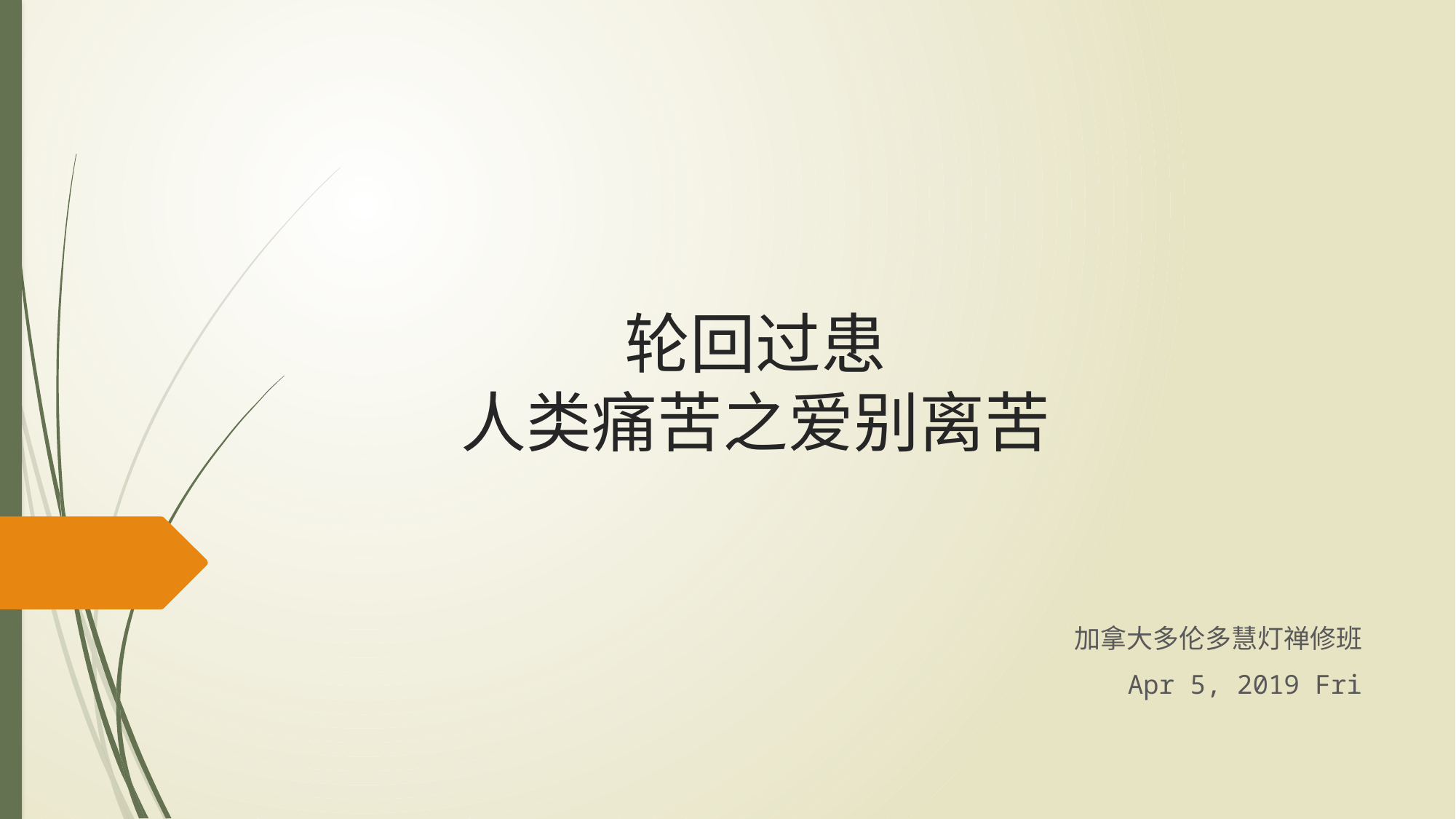

# 轮回过患 人类痛苦之爱别离苦

加拿大多伦多慧灯禅修班
Apr 5, 2019 Fri